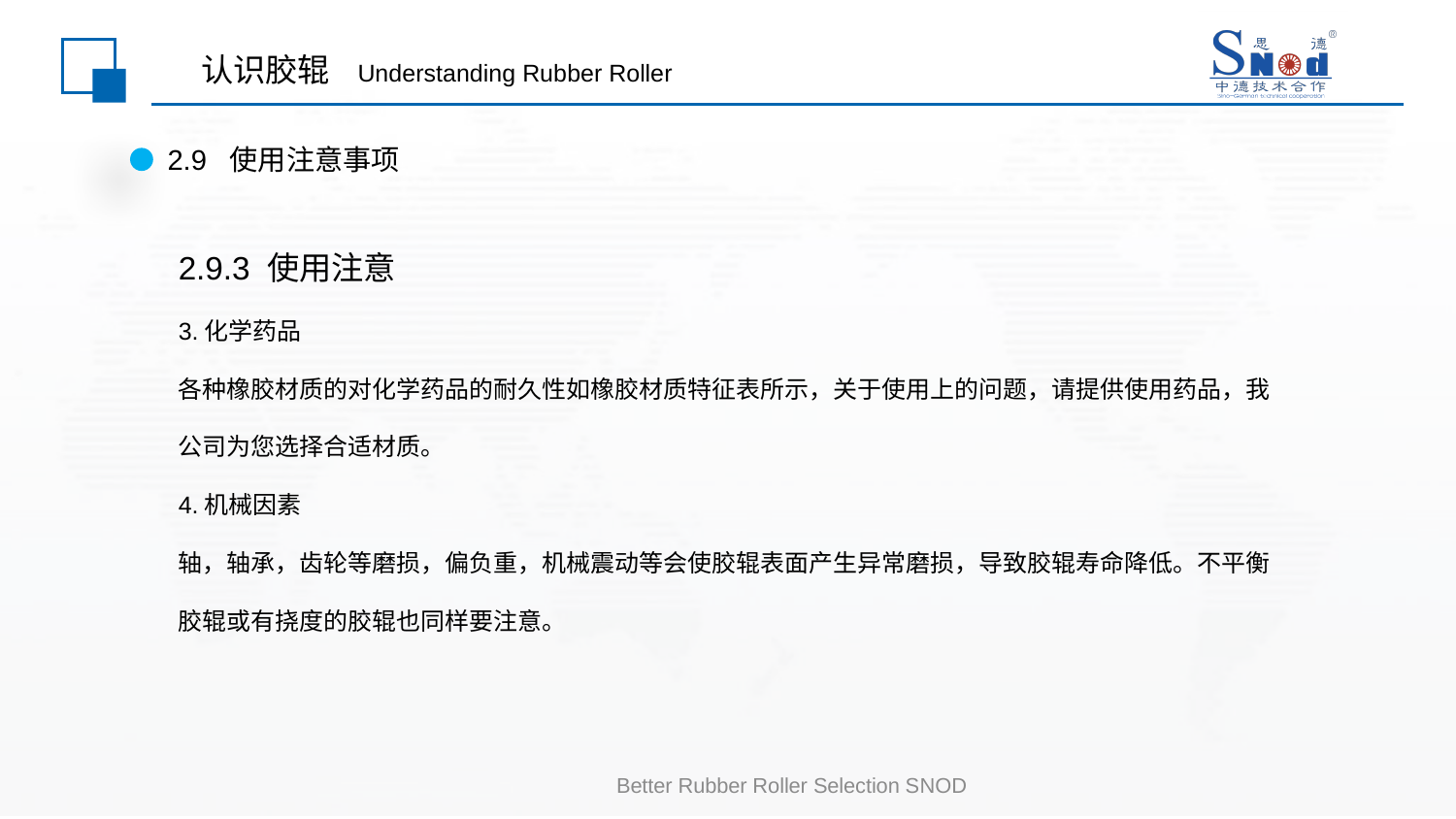

# 认识胶辊   Understanding Rubber Roller
2.9  使用注意事项

2.9.3 使用注意
3.化学药品
各种橡胶材质的对化学药品的耐久性如橡胶材质特征表所示，关于使用上的问题，请提供使用药品，我公司为您选择合适材质。
4.机械因素
轴，轴承，齿轮等磨损，偏负重，机械震动等会使胶辊表面产生异常磨损，导致胶辊寿命降低。不平衡胶辊或有挠度的胶辊也同样要注意。

50
Better Rubber Roller Selection SNOD